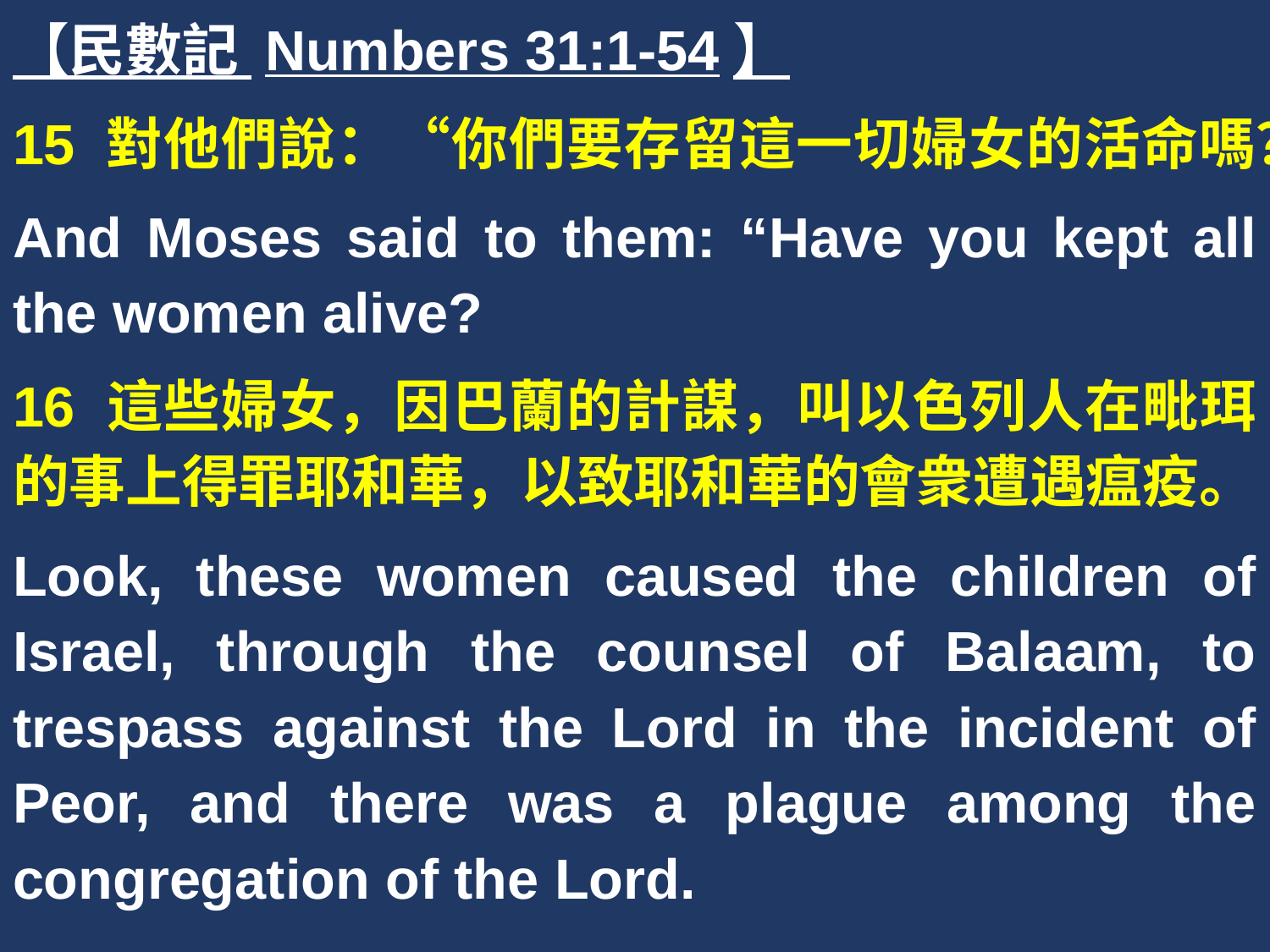

【民數記 Numbers 31:1-54】
15 對他們說：“你們要存留這一切婦女的活命嗎？
And Moses said to them: “Have you kept all the women alive?
16 這些婦女，因巴蘭的計謀，叫以色列人在毗珥的事上得罪耶和華，以致耶和華的會衆遭遇瘟疫。
Look, these women caused the children of Israel, through the counsel of Balaam, to trespass against the Lord in the incident of Peor, and there was a plague among the congregation of the Lord.